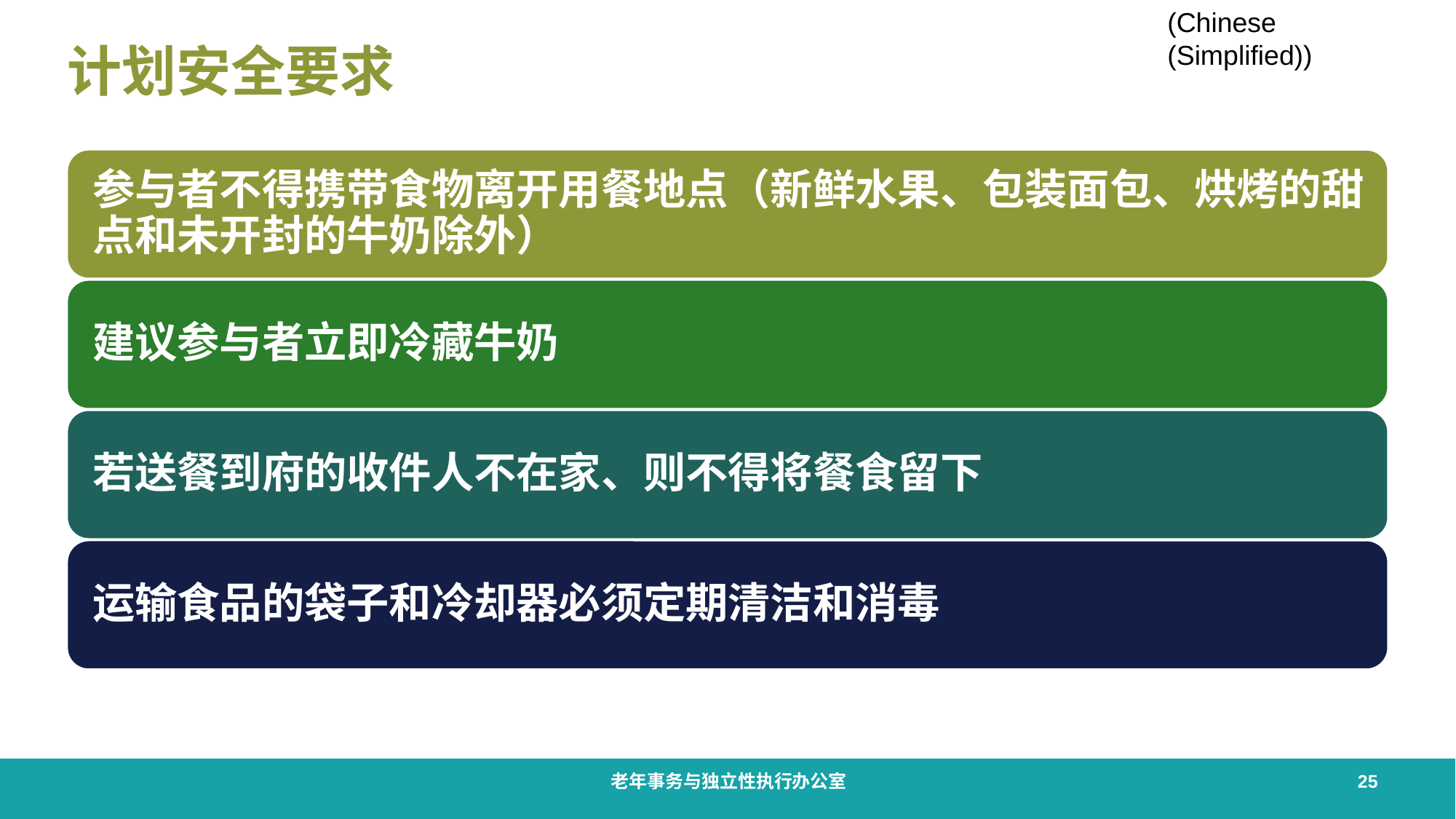

# 计划安全要求
参与者不得携带食物离开用餐地点（新鲜水果、包装面包、烘烤的甜点和未开封的牛奶除外）
建议参与者立即冷藏牛奶
若送餐到府的收件人不在家、则不得将餐食留下
运输食品的袋子和冷却器必须定期清洁和消毒